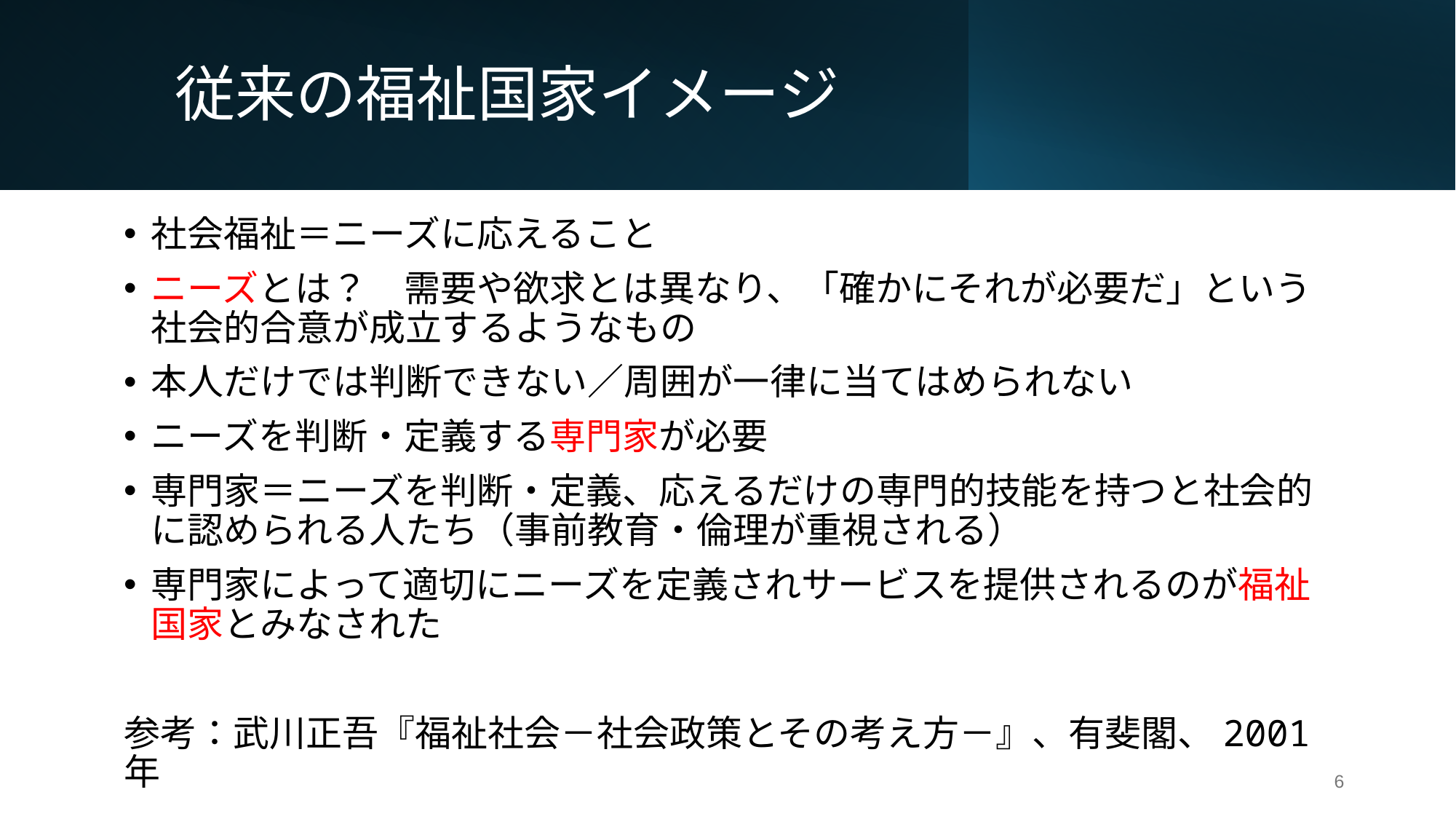

# 従来の福祉国家イメージ
社会福祉＝ニーズに応えること
ニーズとは？　需要や欲求とは異なり、「確かにそれが必要だ」という社会的合意が成立するようなもの
本人だけでは判断できない／周囲が一律に当てはめられない
ニーズを判断・定義する専門家が必要
専門家＝ニーズを判断・定義、応えるだけの専門的技能を持つと社会的に認められる人たち（事前教育・倫理が重視される）
専門家によって適切にニーズを定義されサービスを提供されるのが福祉国家とみなされた

参考：武川正吾『福祉社会－社会政策とその考え方－』、有斐閣、2001年
6